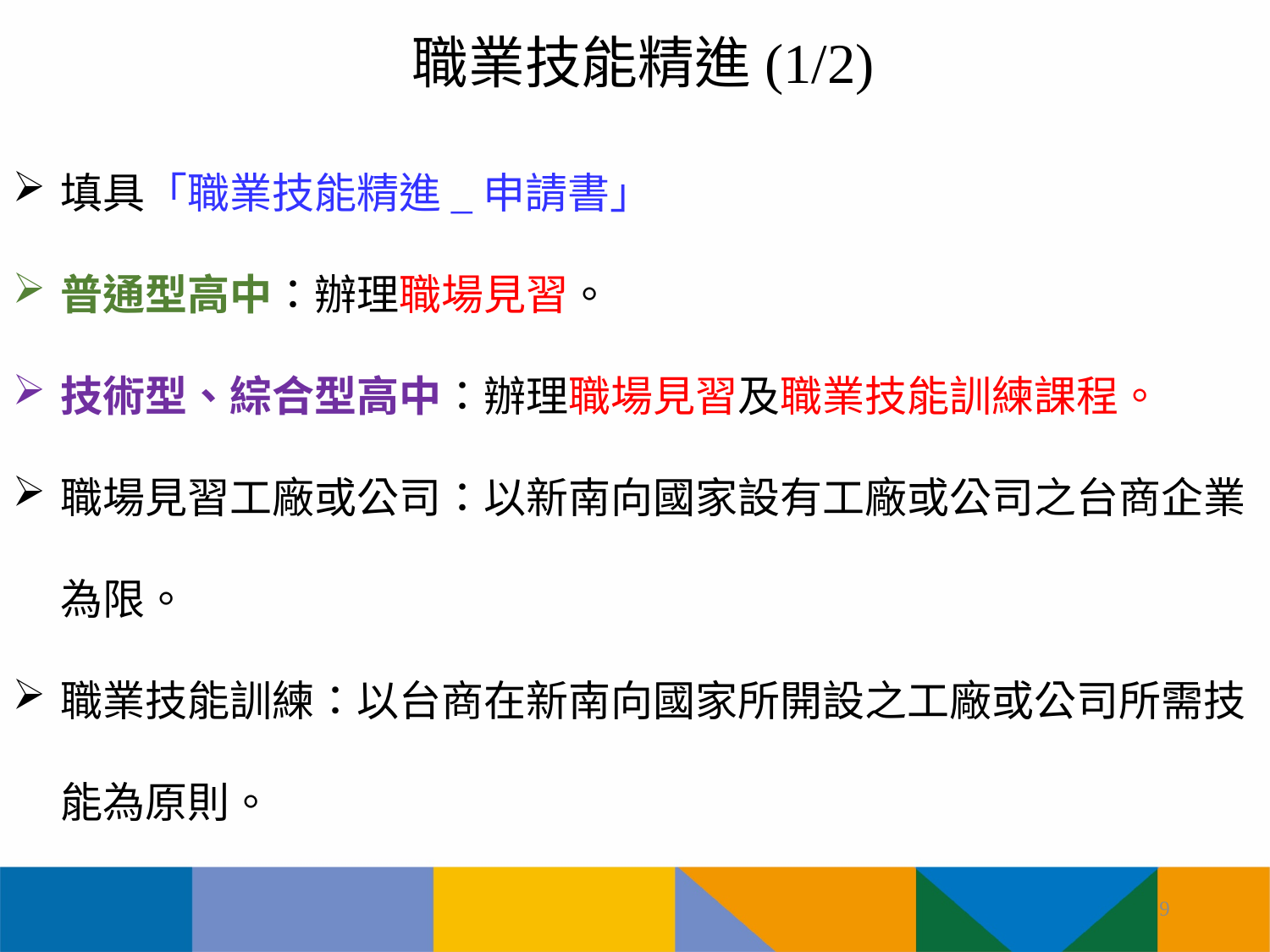

職業技能精進(1/2)
填具「職業技能精進_申請書」
普通型高中：辦理職場見習。
技術型、綜合型高中：辦理職場見習及職業技能訓練課程。
職場見習工廠或公司：以新南向國家設有工廠或公司之台商企業為限。
職業技能訓練：以台商在新南向國家所開設之工廠或公司所需技能為原則。
9